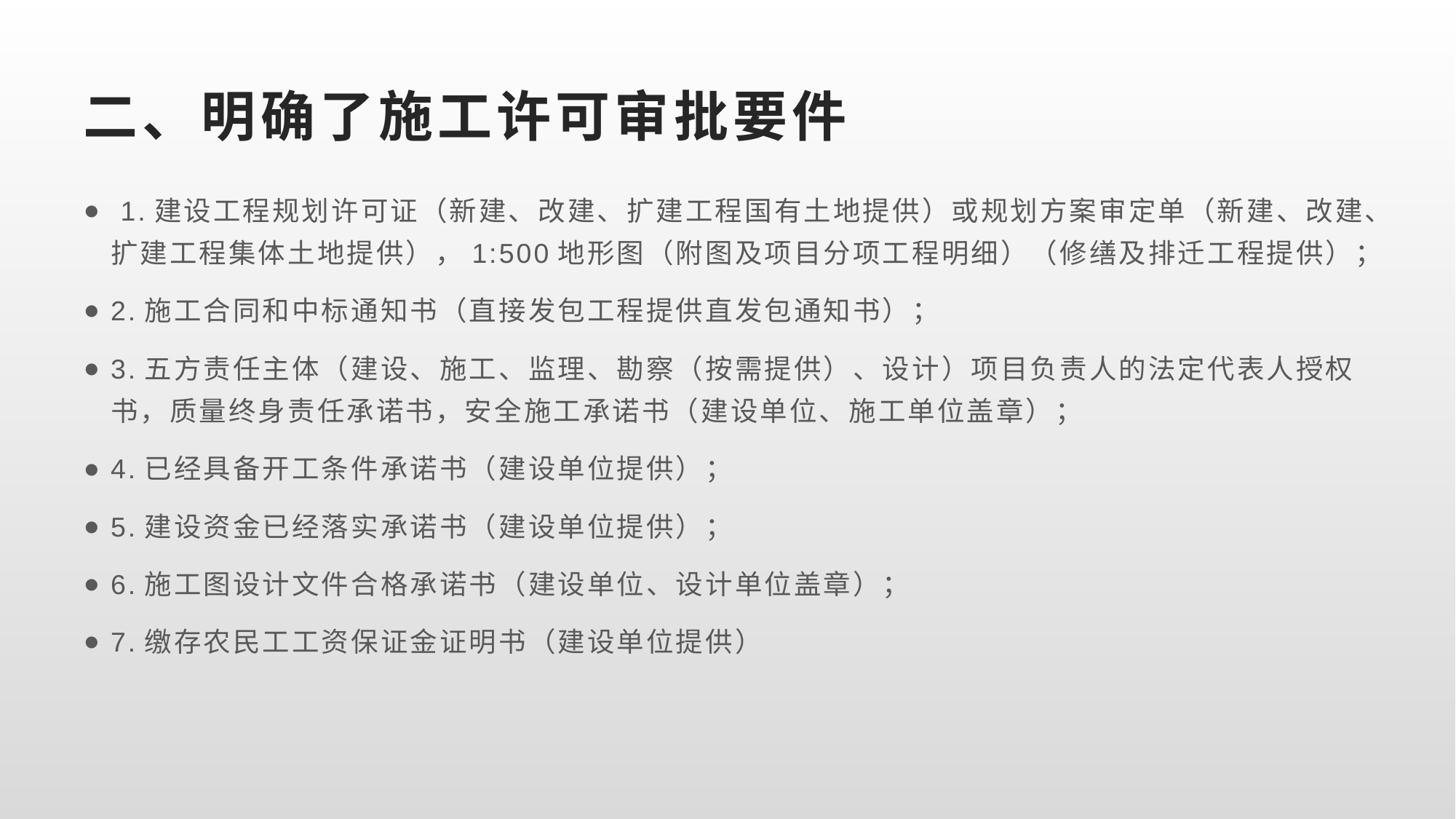

# 二、明确了施工许可审批要件
 1.建设工程规划许可证（新建、改建、扩建工程国有土地提供）或规划方案审定单（新建、改建、扩建工程集体土地提供），1:500地形图（附图及项目分项工程明细）（修缮及排迁工程提供）；
2.施工合同和中标通知书（直接发包工程提供直发包通知书）；
3.五方责任主体（建设、施工、监理、勘察（按需提供）、设计）项目负责人的法定代表人授权书，质量终身责任承诺书，安全施工承诺书（建设单位、施工单位盖章）；
4.已经具备开工条件承诺书（建设单位提供）；
5.建设资金已经落实承诺书（建设单位提供）；
6.施工图设计文件合格承诺书（建设单位、设计单位盖章）；
7.缴存农民工工资保证金证明书（建设单位提供）